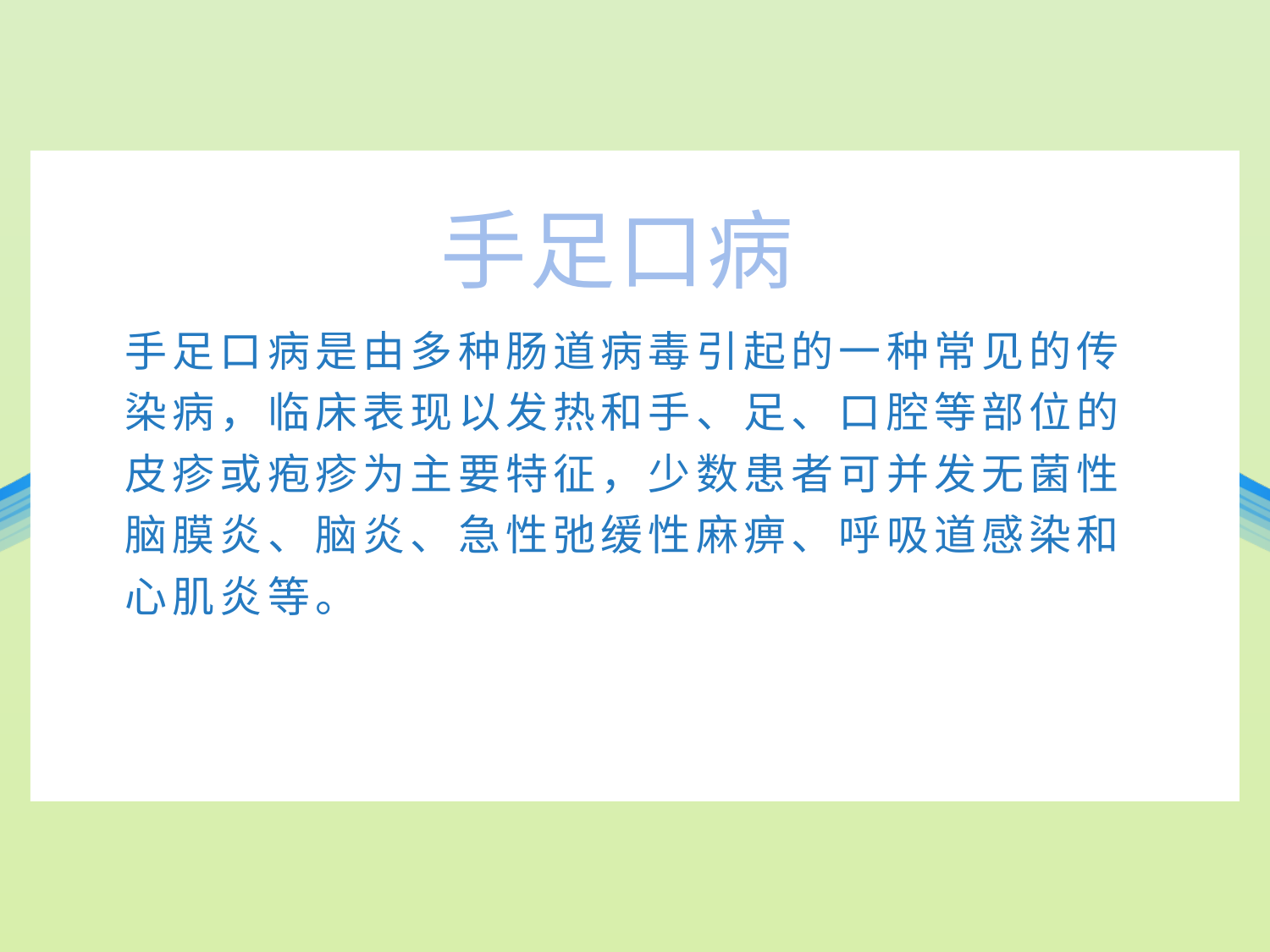

手足口病
手足口病是由多种肠道病毒引起的一种常见的传染病，临床表现以发热和手、足、口腔等部位的皮疹或疱疹为主要特征，少数患者可并发无菌性脑膜炎、脑炎、急性弛缓性麻痹、呼吸道感染和心肌炎等。